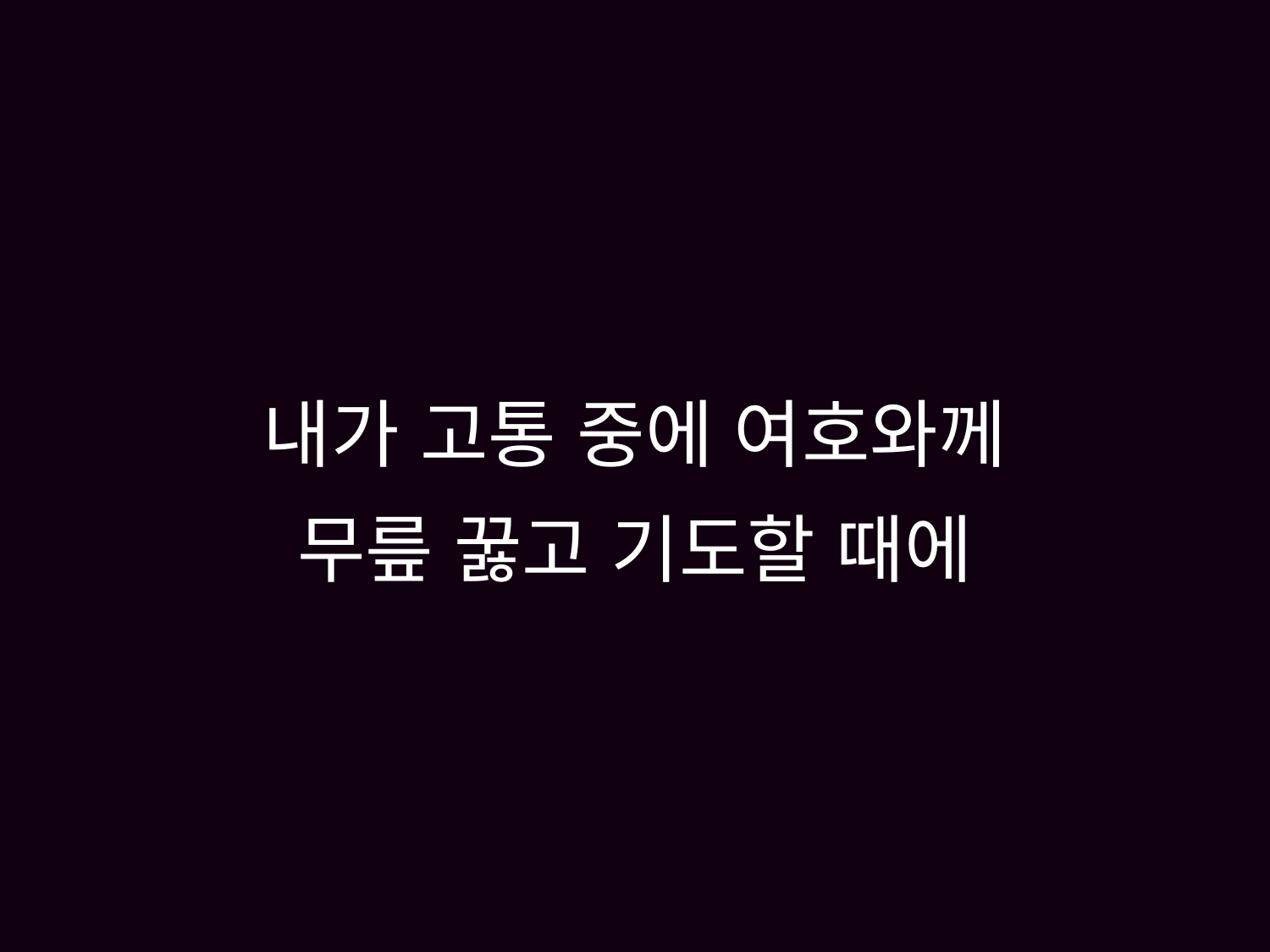

# 내가 고통 중에 여호와께 무릎 꿇고 기도할 때에